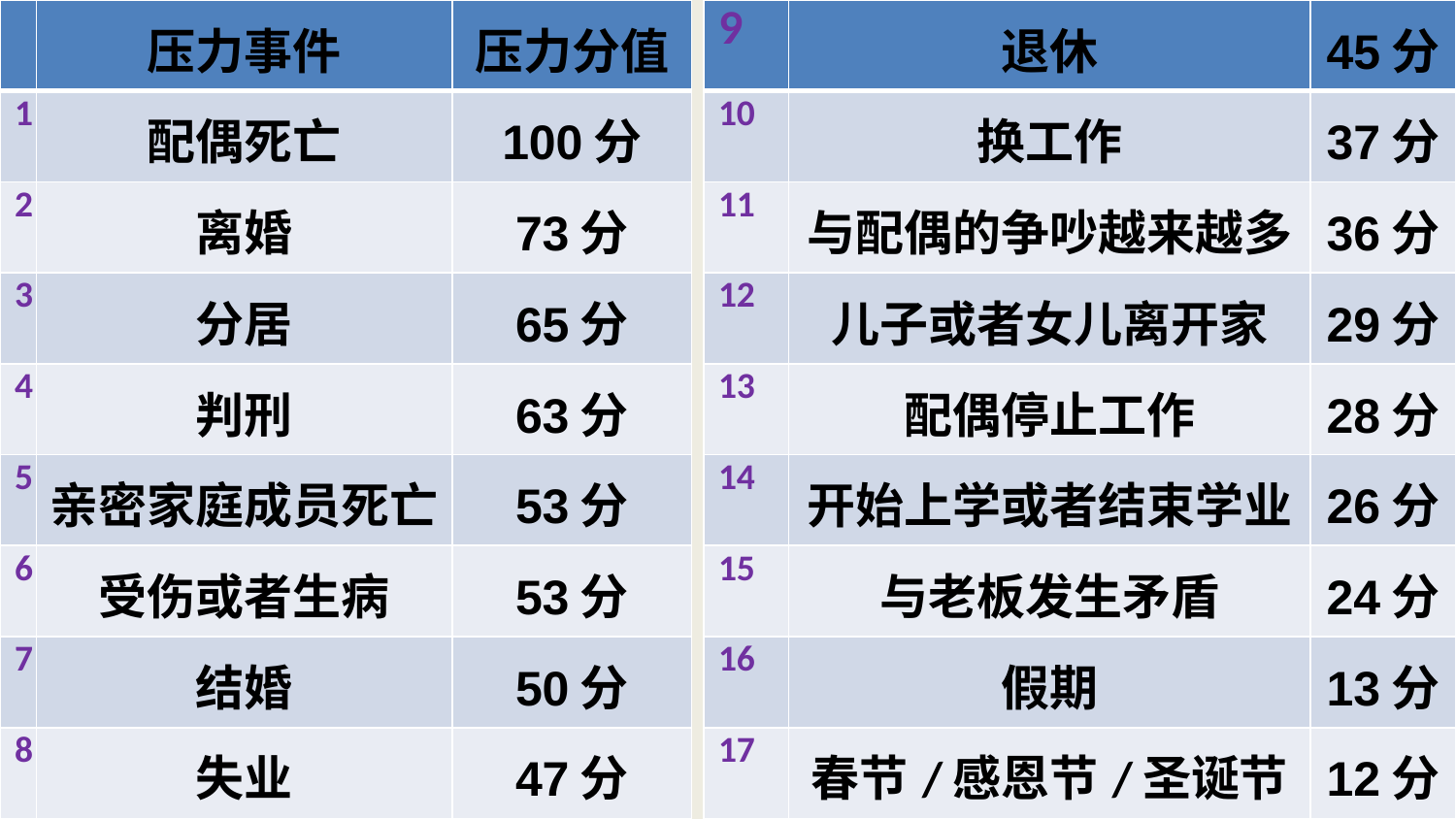

#
|  | 压力事件 | 压力分值 |
| --- | --- | --- |
| 1 | 配偶死亡 | 100分 |
| 2 | 离婚 | 73分 |
| 3 | 分居 | 65分 |
| 4 | 判刑 | 63分 |
| 5 | 亲密家庭成员死亡 | 53分 |
| 6 | 受伤或者生病 | 53分 |
| 7 | 结婚 | 50分 |
| 8 | 失业 | 47分 |
| 9 | 退休 | 45分 |
| --- | --- | --- |
| 10 | 换工作 | 37分 |
| 11 | 与配偶的争吵越来越多 | 36分 |
| 12 | 儿子或者女儿离开家 | 29分 |
| 13 | 配偶停止工作 | 28分 |
| 14 | 开始上学或者结束学业 | 26分 |
| 15 | 与老板发生矛盾 | 24分 |
| 16 | 假期 | 13分 |
| 17 | 春节/感恩节/圣诞节 | 12分 |